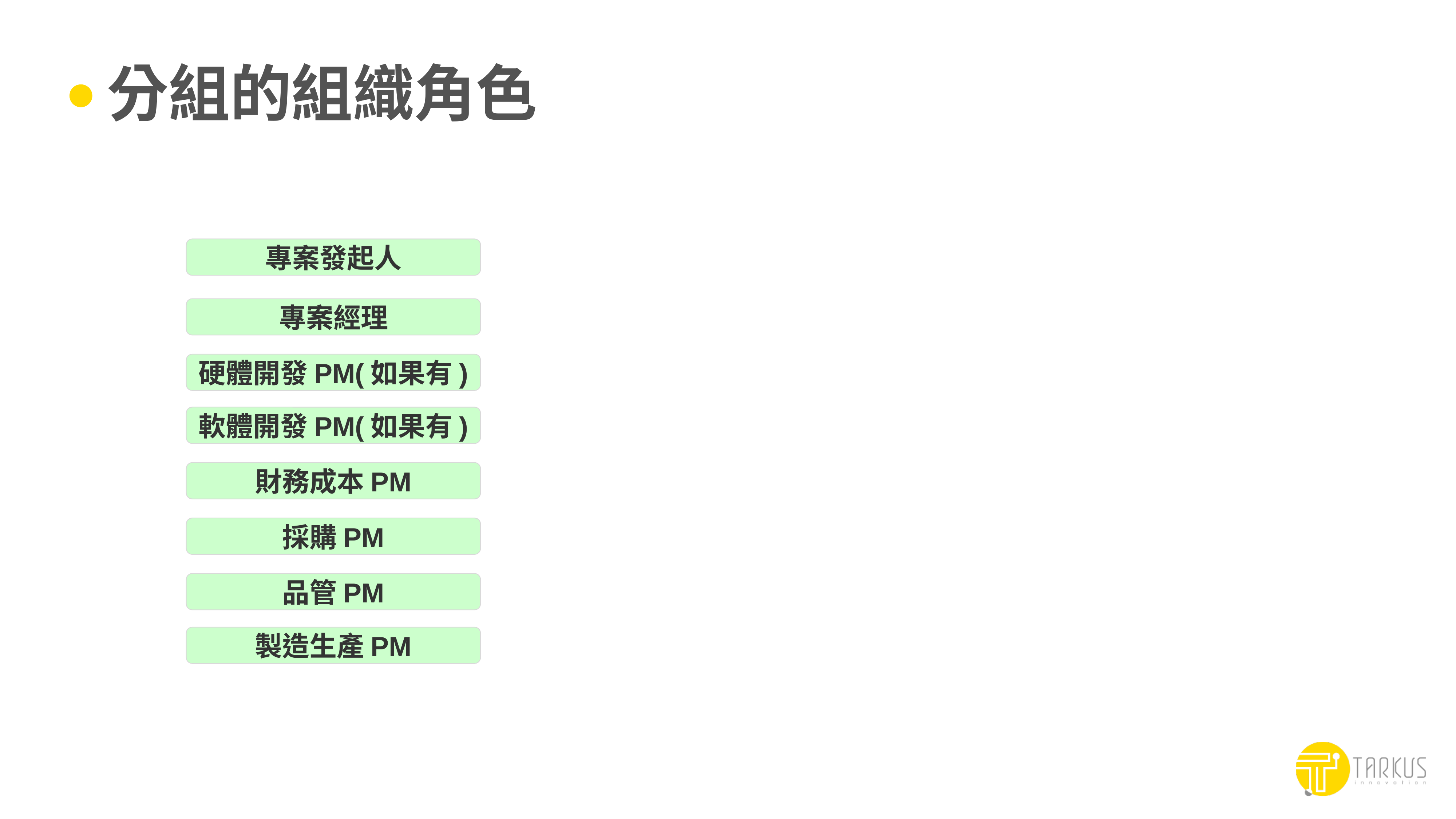

# 分組的組織角色
專案發起人
專案經理
硬體開發PM(如果有)
軟體開發PM(如果有)
財務成本PM
採購PM
品管PM
製造生產PM